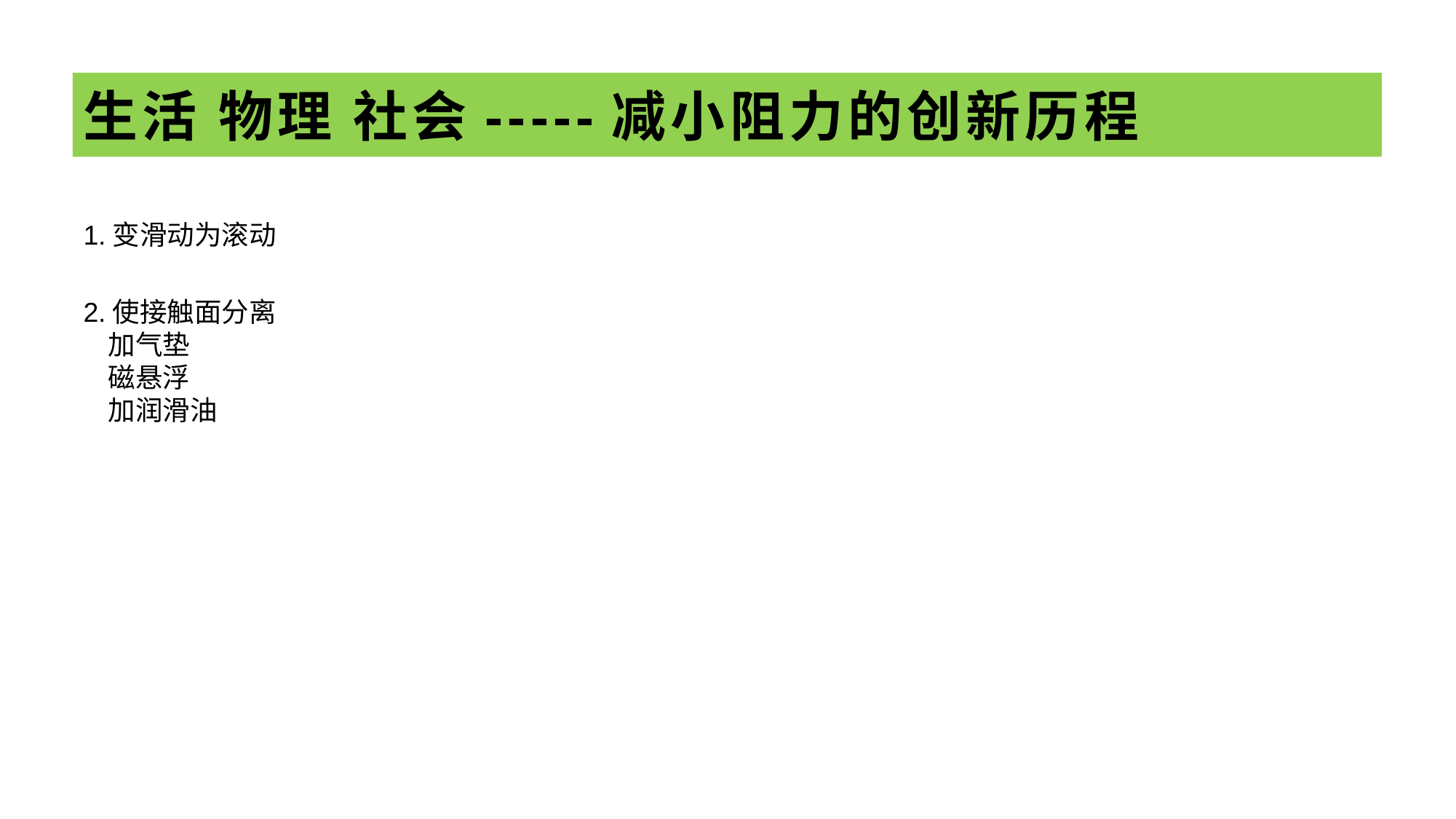

# 生活 物理 社会-----减小阻力的创新历程
1.变滑动为滚动
2.使接触面分离
   加气垫
   磁悬浮
   加润滑油